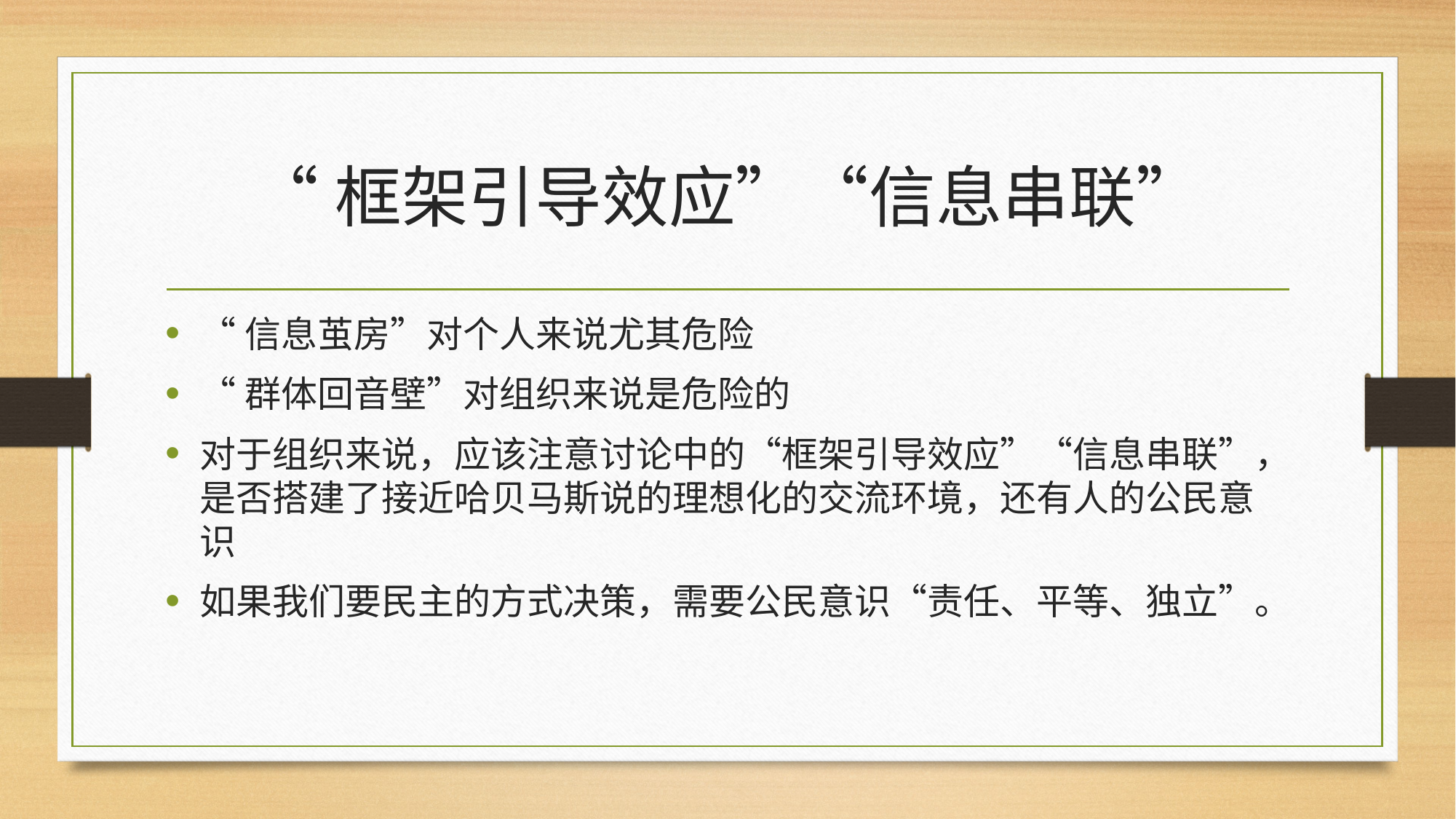

# “框架引导效应”“信息串联”
“信息茧房”对个人来说尤其危险
“群体回音壁”对组织来说是危险的
对于组织来说，应该注意讨论中的“框架引导效应”“信息串联”，是否搭建了接近哈贝马斯说的理想化的交流环境，还有人的公民意识
如果我们要民主的方式决策，需要公民意识“责任、平等、独立”。